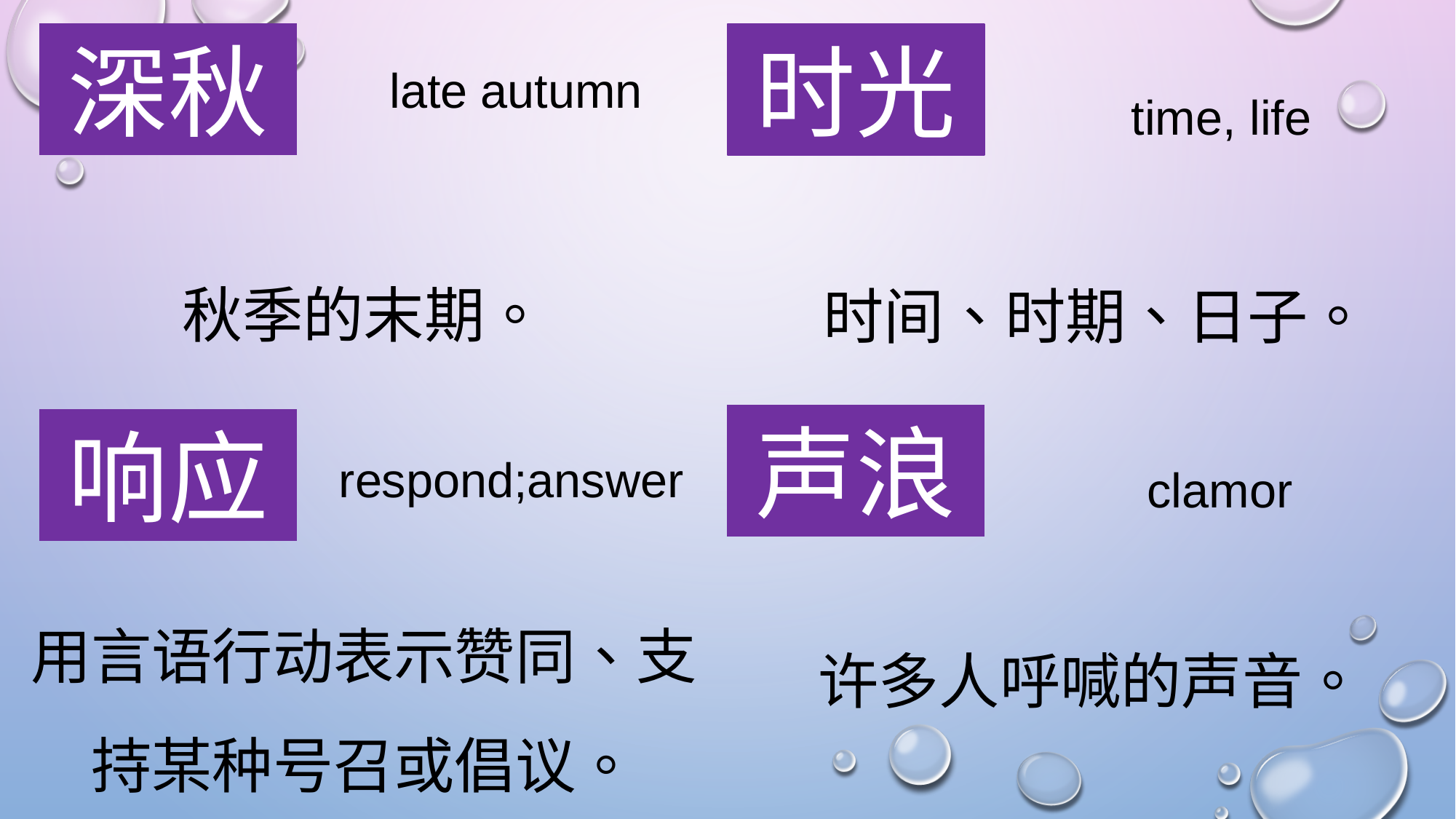

深秋
时光
late autumn
time, life
秋季的末期。
时间、时期、日子。
声浪
响应
respond;answer
clamor
用言语行动表示赞同、支持某种号召或倡议。
许多人呼喊的声音。